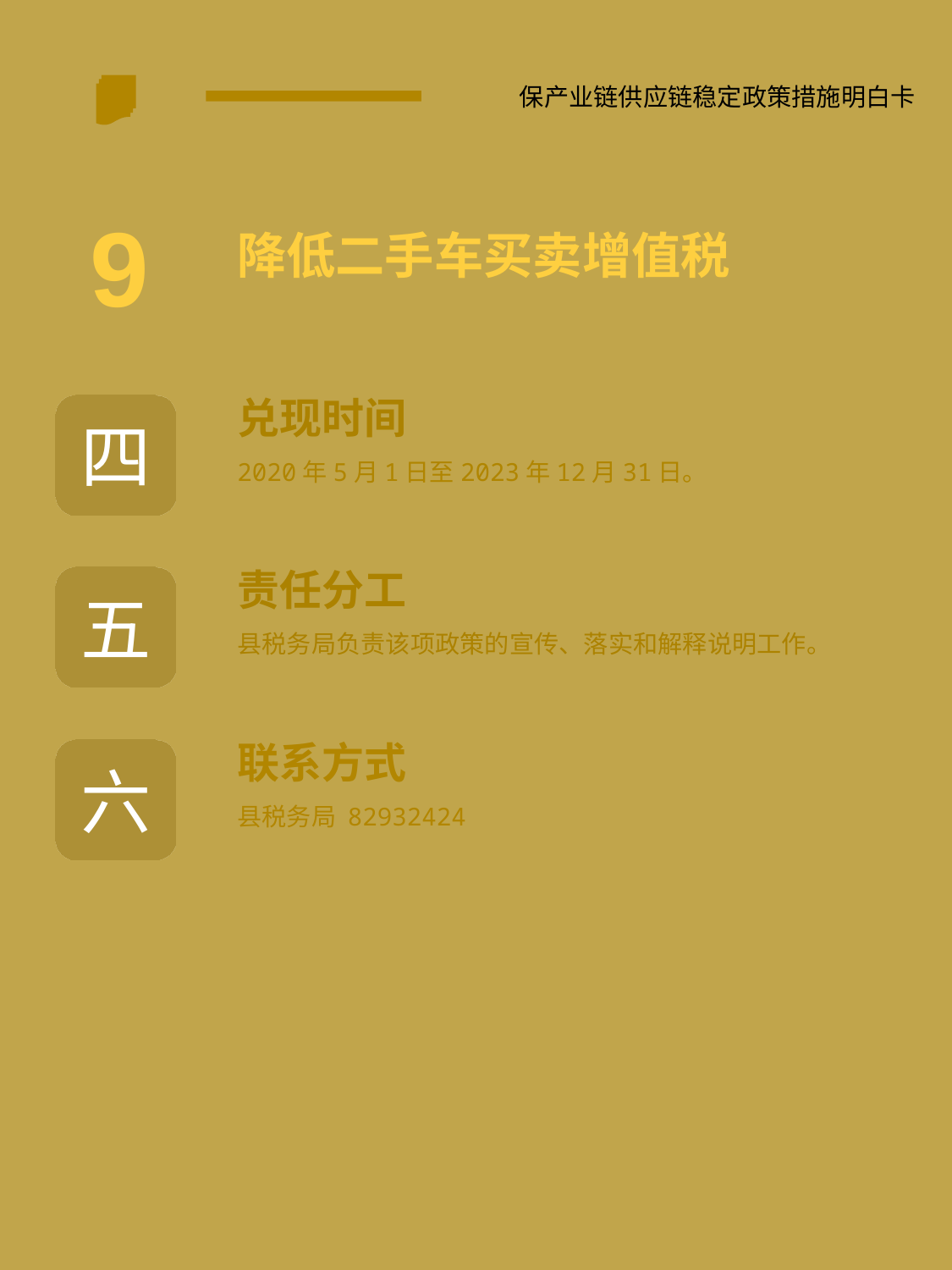

保产业链供应链稳定政策措施明白卡

9
降低二手车买卖增值税
兑现时间
2020年5月1日至2023年12月31日。
四
责任分工
县税务局负责该项政策的宣传、落实和解释说明工作。

五
联系方式
县税务局 82932424

六